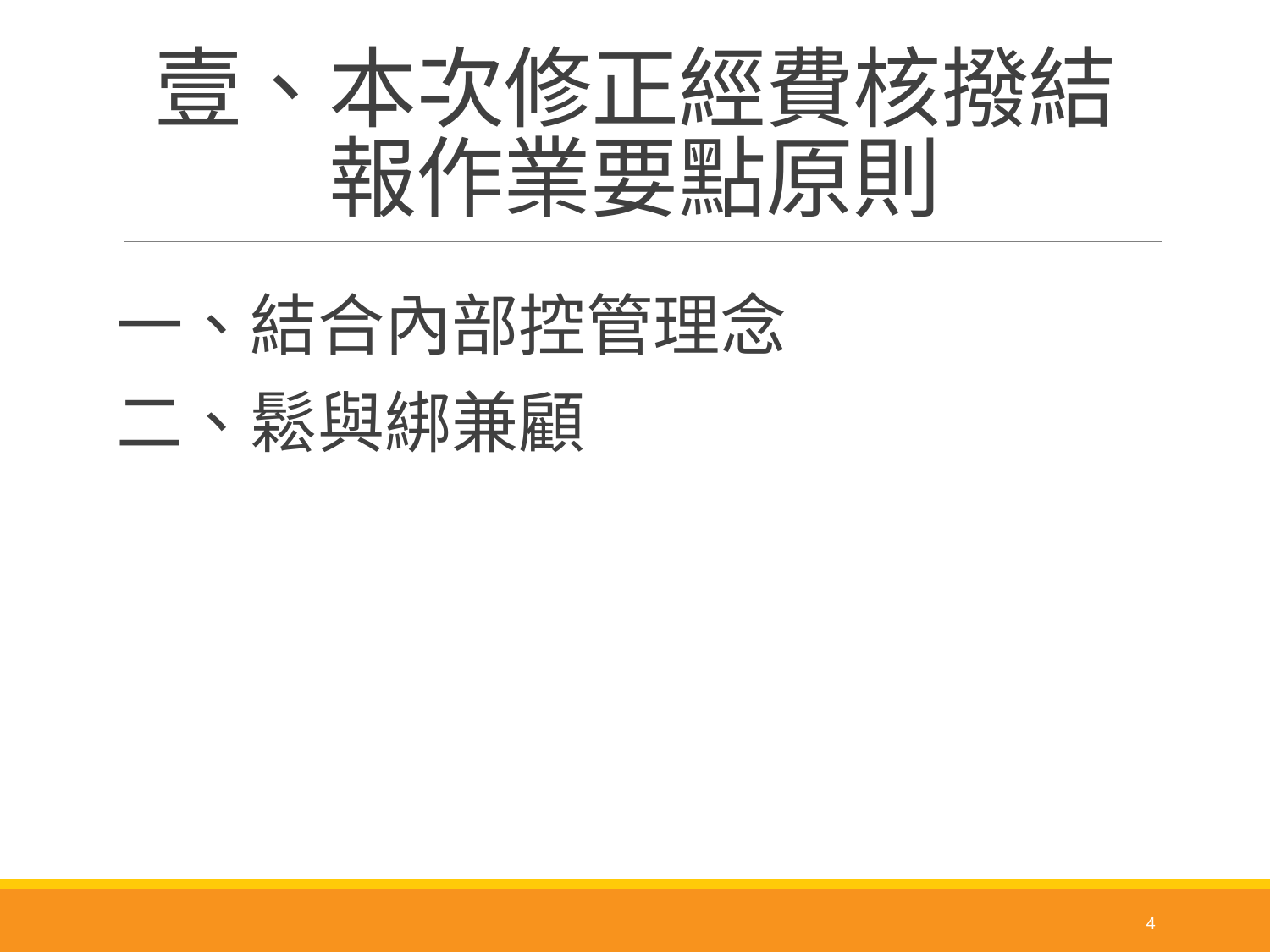

# 壹、本次修正經費核撥結報作業要點原則
一、結合內部控管理念
二、鬆與綁兼顧
4